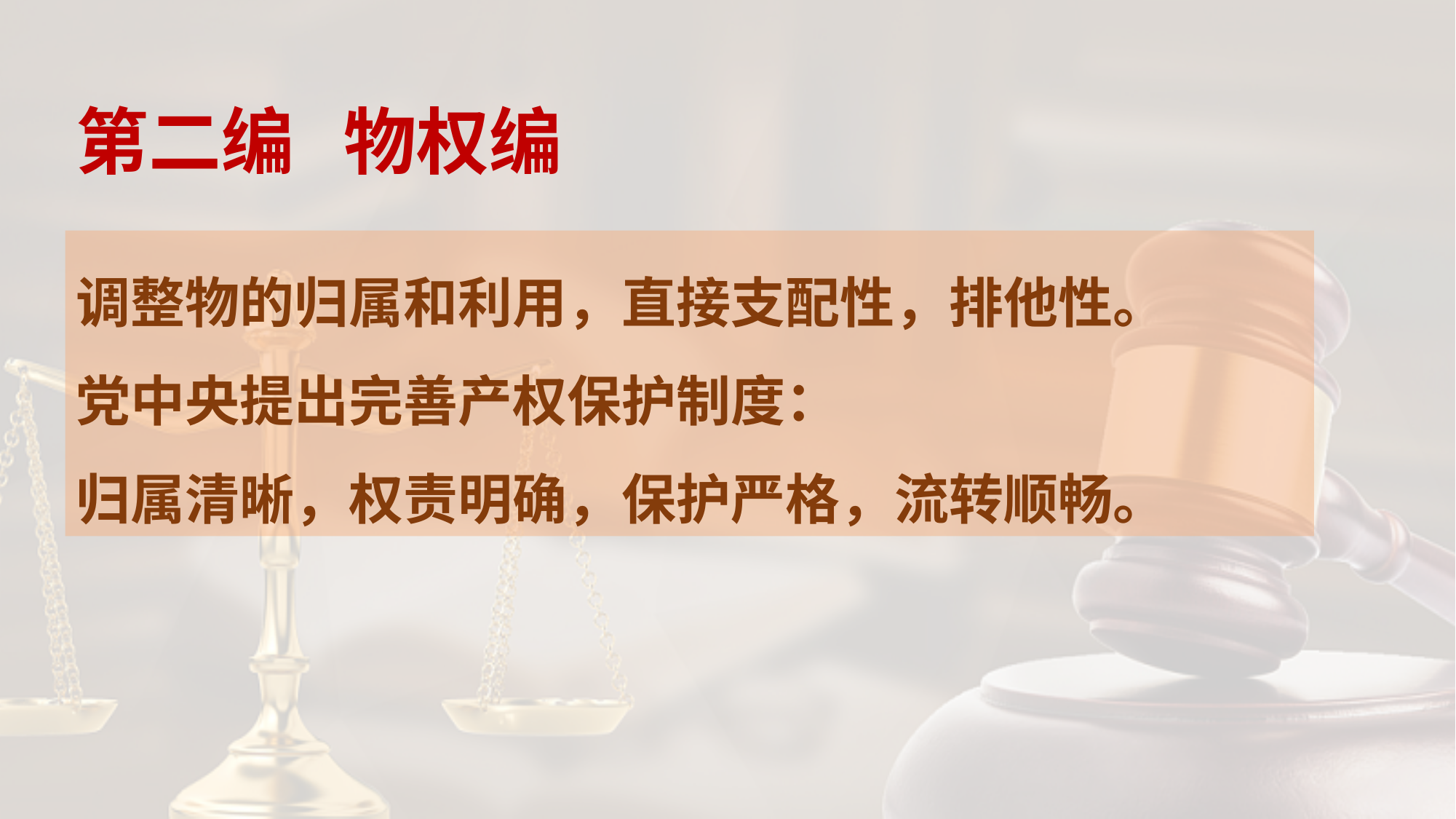

第二编   物权编
调整物的归属和利用，直接支配性，排他性。
党中央提出完善产权保护制度：
归属清晰，权责明确，保护严格，流转顺畅。